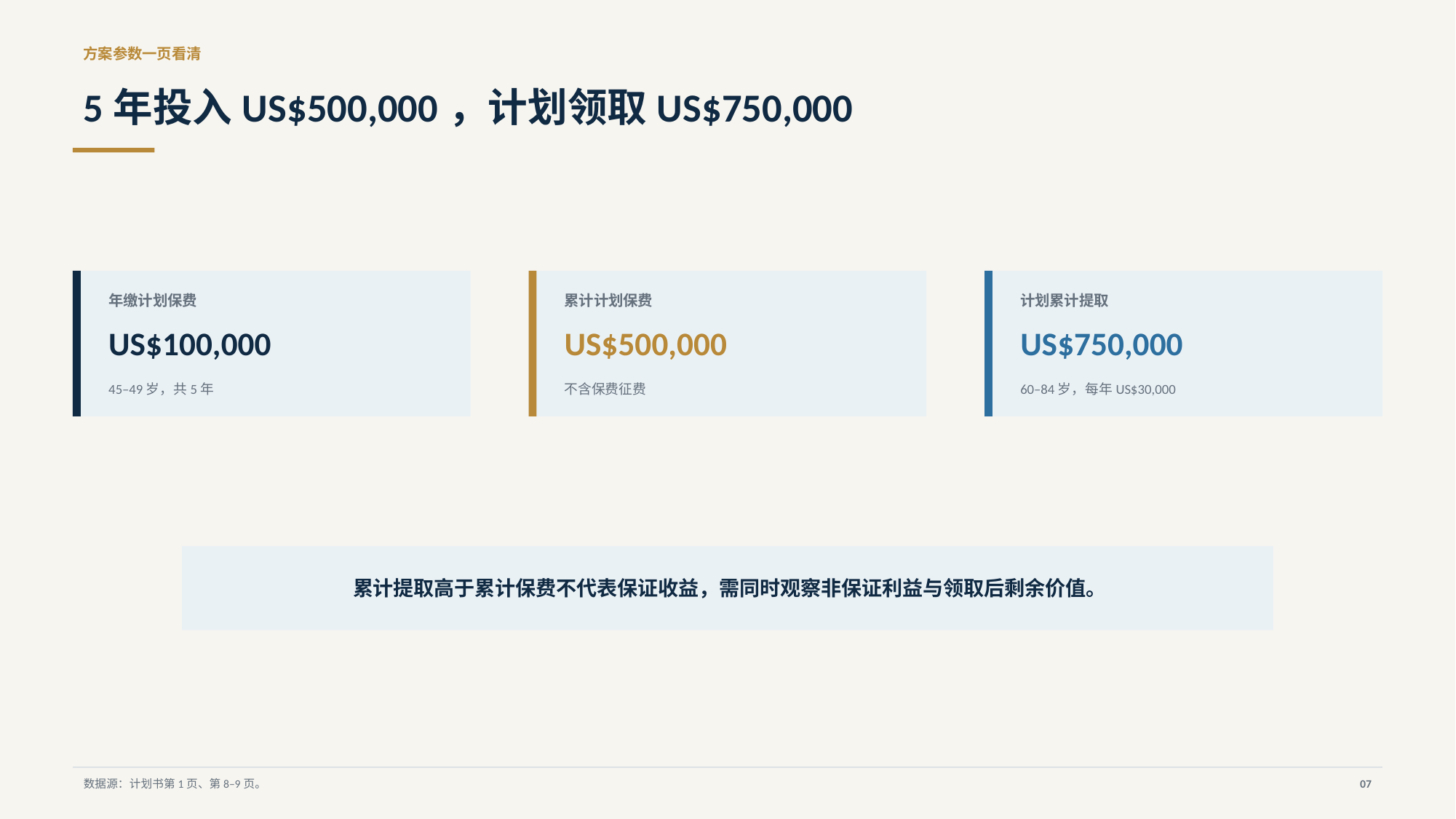

方案参数一页看清
5年投入US$500,000，计划领取US$750,000

年缴计划保费
累计计划保费
计划累计提取
US$100,000
US$500,000
US$750,000
45–49岁，共5年
不含保费征费
60–84岁，每年US$30,000

累计提取高于累计保费不代表保证收益，需同时观察非保证利益与领取后剩余价值。

数据源：计划书第1页、第8–9页。
07